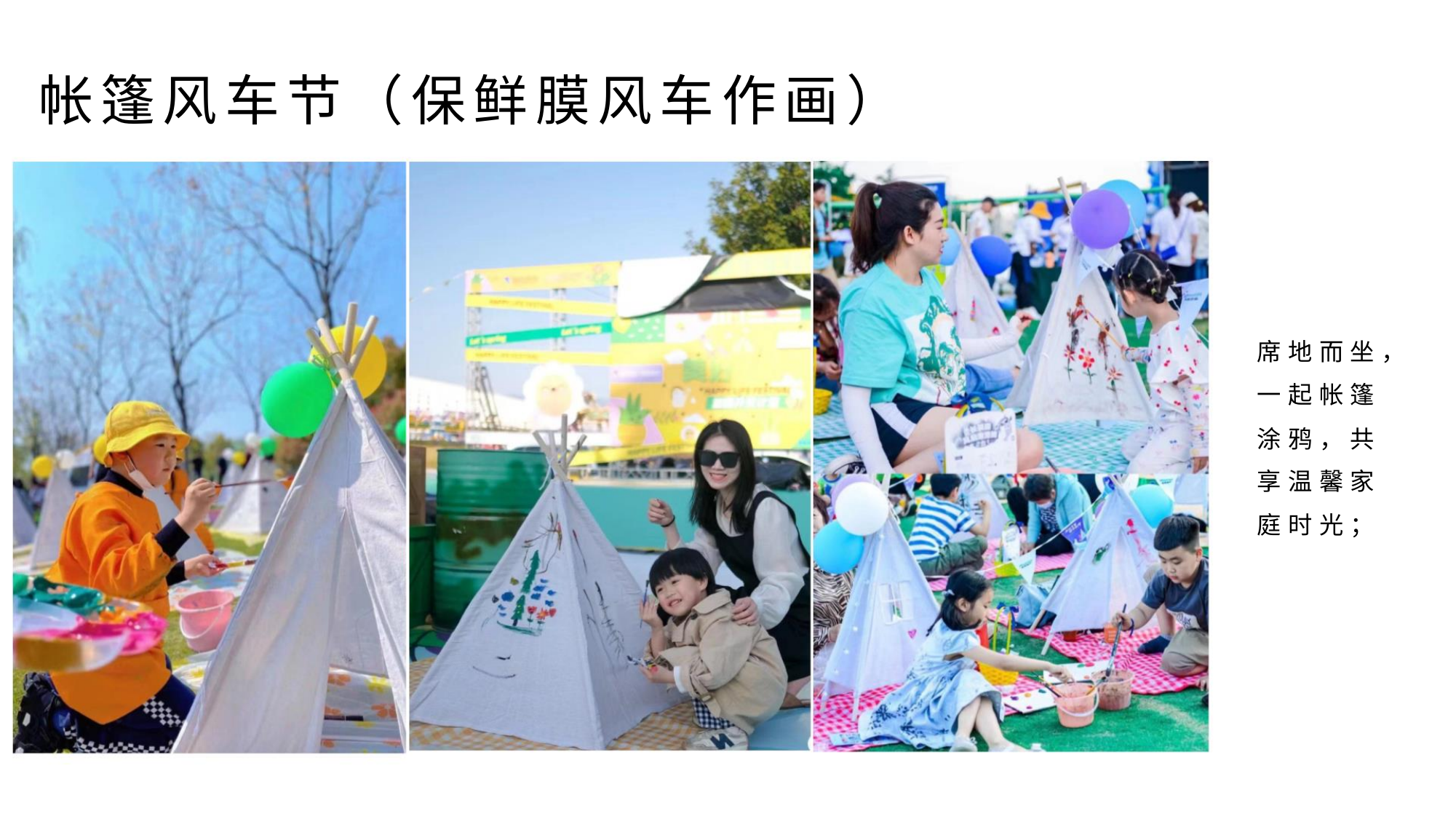

帐篷风车节（保鲜膜风车作画）
席 地 而 坐 ，
一 起 帐 篷
涂 鸦 ， 共
享 温 馨 家
庭 时 光 ；